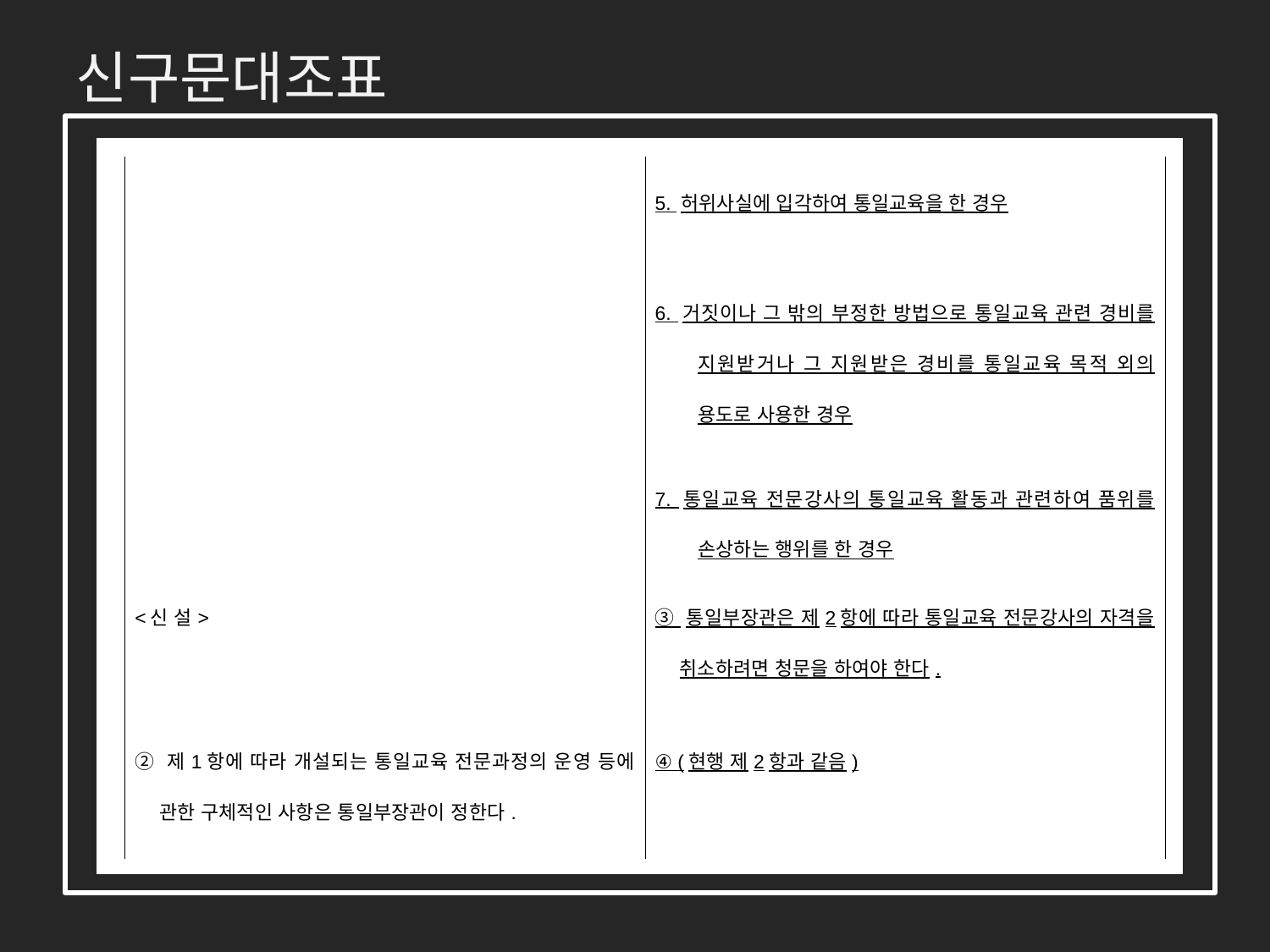

신구문대조표

|  | 5. 허위사실에 입각하여 통일교육을 한 경우 |
| --- | --- |
|  | 6. 거짓이나 그 밖의 부정한 방법으로 통일교육 관련 경비를 지원받거나 그 지원받은 경비를 통일교육 목적 외의 용도로 사용한 경우 |
|  | 7. 통일교육 전문강사의 통일교육 활동과 관련하여 품위를 손상하는 행위를 한 경우 |
| <신 설> | ③ 통일부장관은 제2항에 따라 통일교육 전문강사의 자격을 취소하려면 청문을 하여야 한다. |
| ② 제1항에 따라 개설되는 통일교육 전문과정의 운영 등에 관한 구체적인 사항은 통일부장관이 정한다. | ④ (현행 제2항과 같음) |